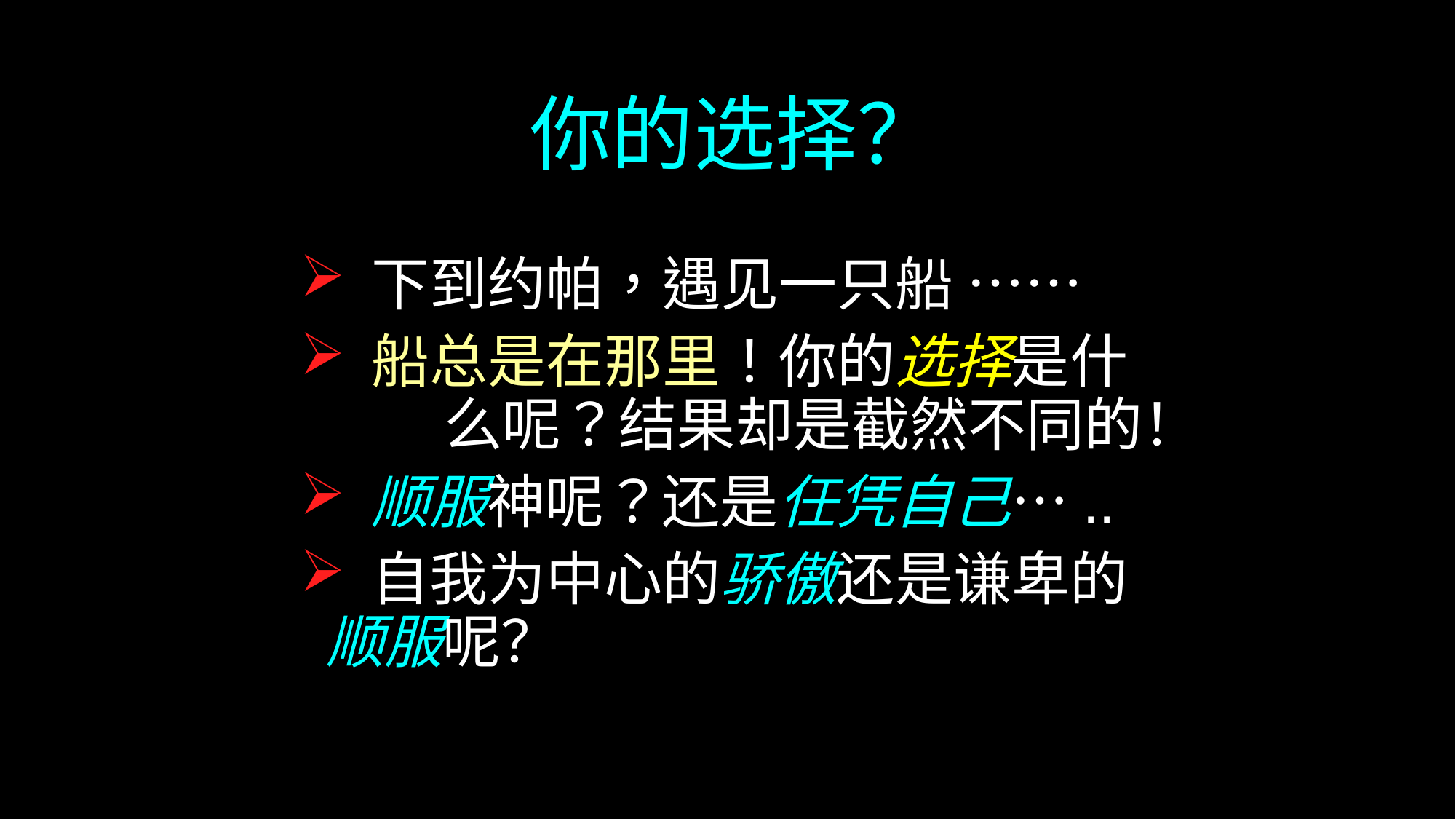

# 你的选择？

 下到约帕，遇见一只船 ……
 船总是在那里！你的选择是什    	 么呢？结果却是截然不同的！
 顺服神呢？还是任凭自己…..
 自我为中心的骄傲还是谦卑的 	顺服呢？